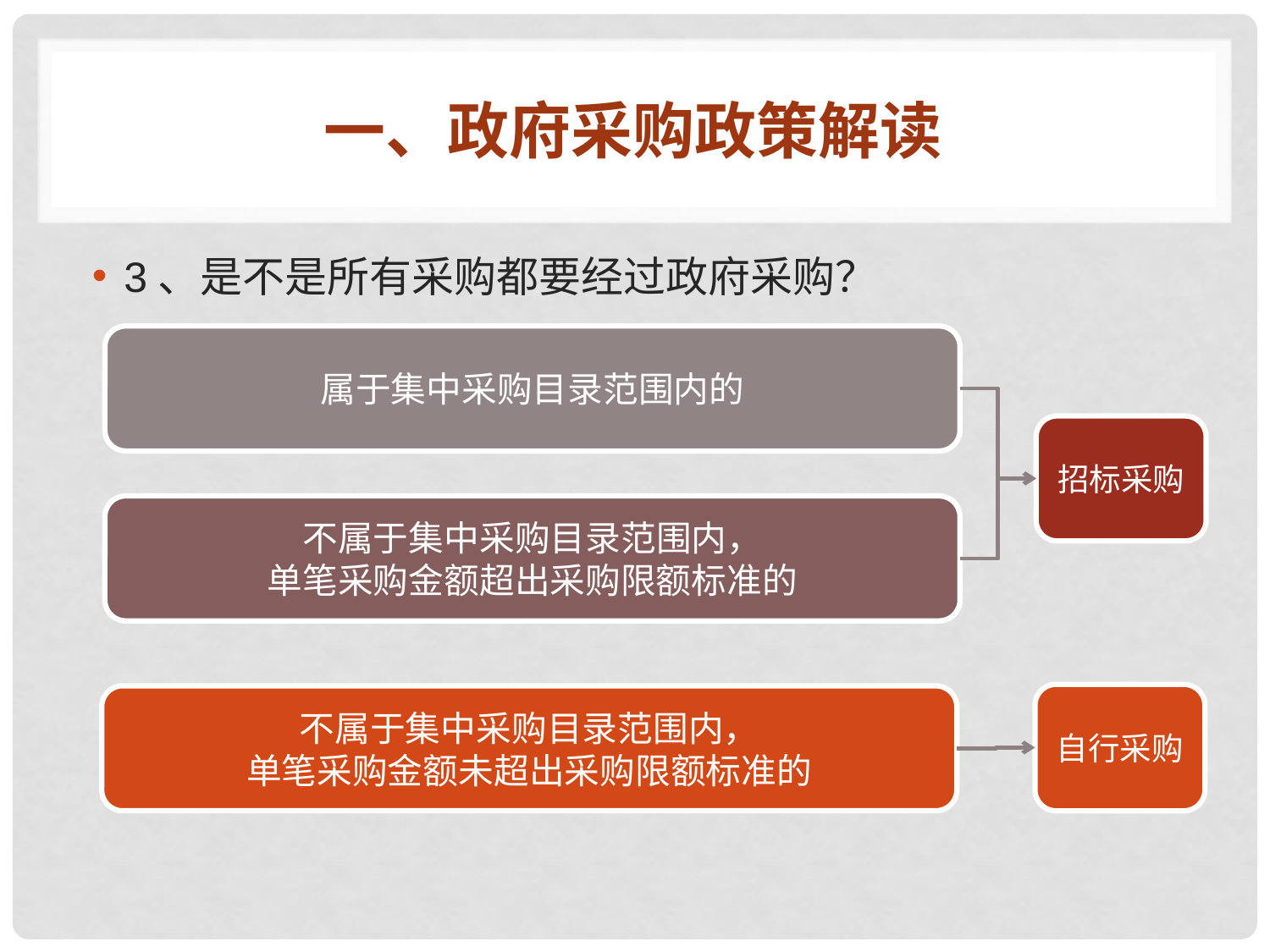

# 一、政府采购政策解读
3、是不是所有采购都要经过政府采购？

属于集中采购目录范围内的
招标采购
不属于集中采购目录范围内，
单笔采购金额超出采购限额标准的
自行采购
不属于集中采购目录范围内，
单笔采购金额未超出采购限额标准的